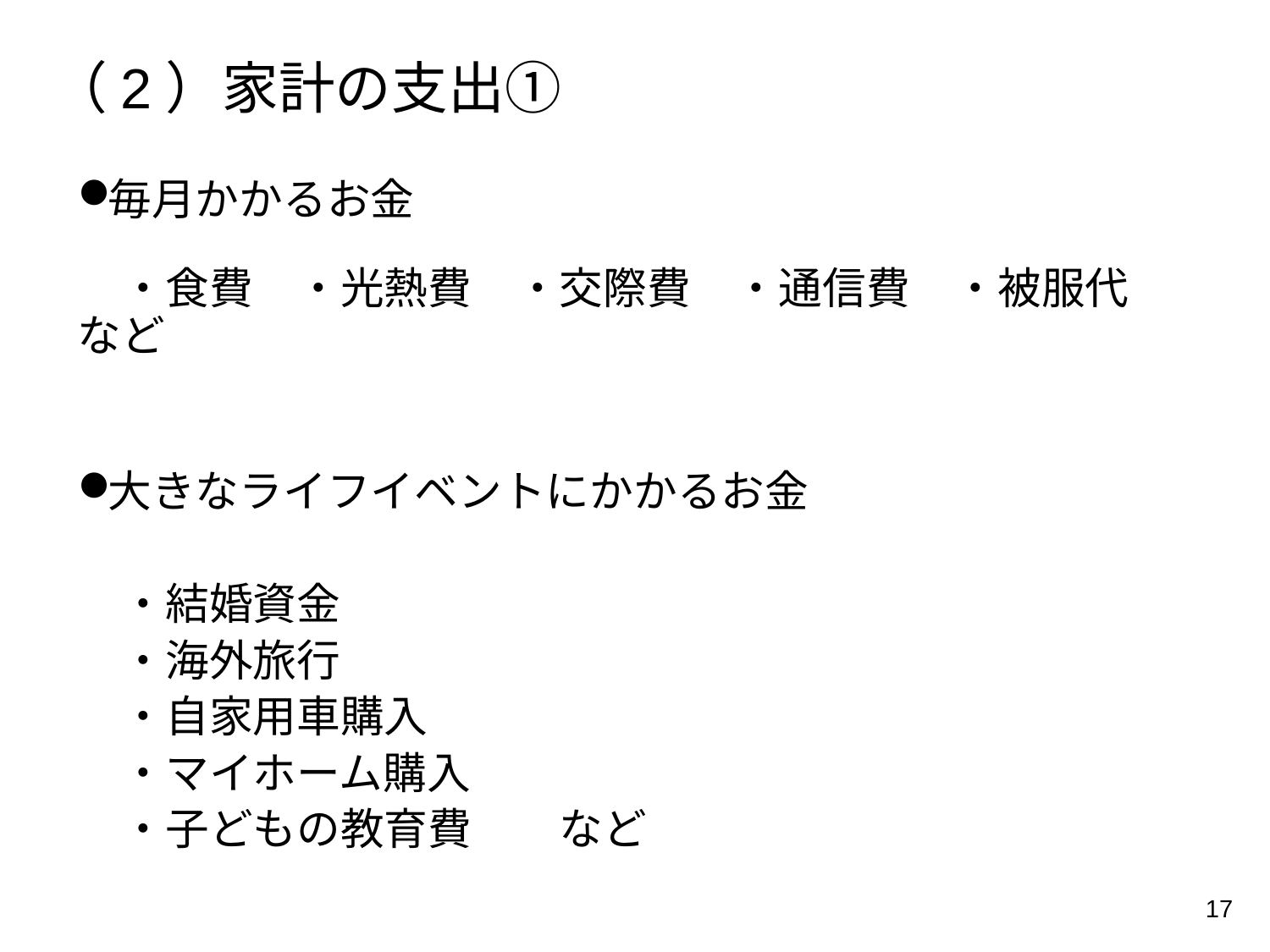

（2）家計の支出①
毎月かかるお金

　・食費　・光熱費　・交際費　・通信費　・被服代など

大きなライフイベントにかかるお金

　・結婚資金
　・海外旅行
　・自家用車購入
　・マイホーム購入
　・子どもの教育費　　など
17